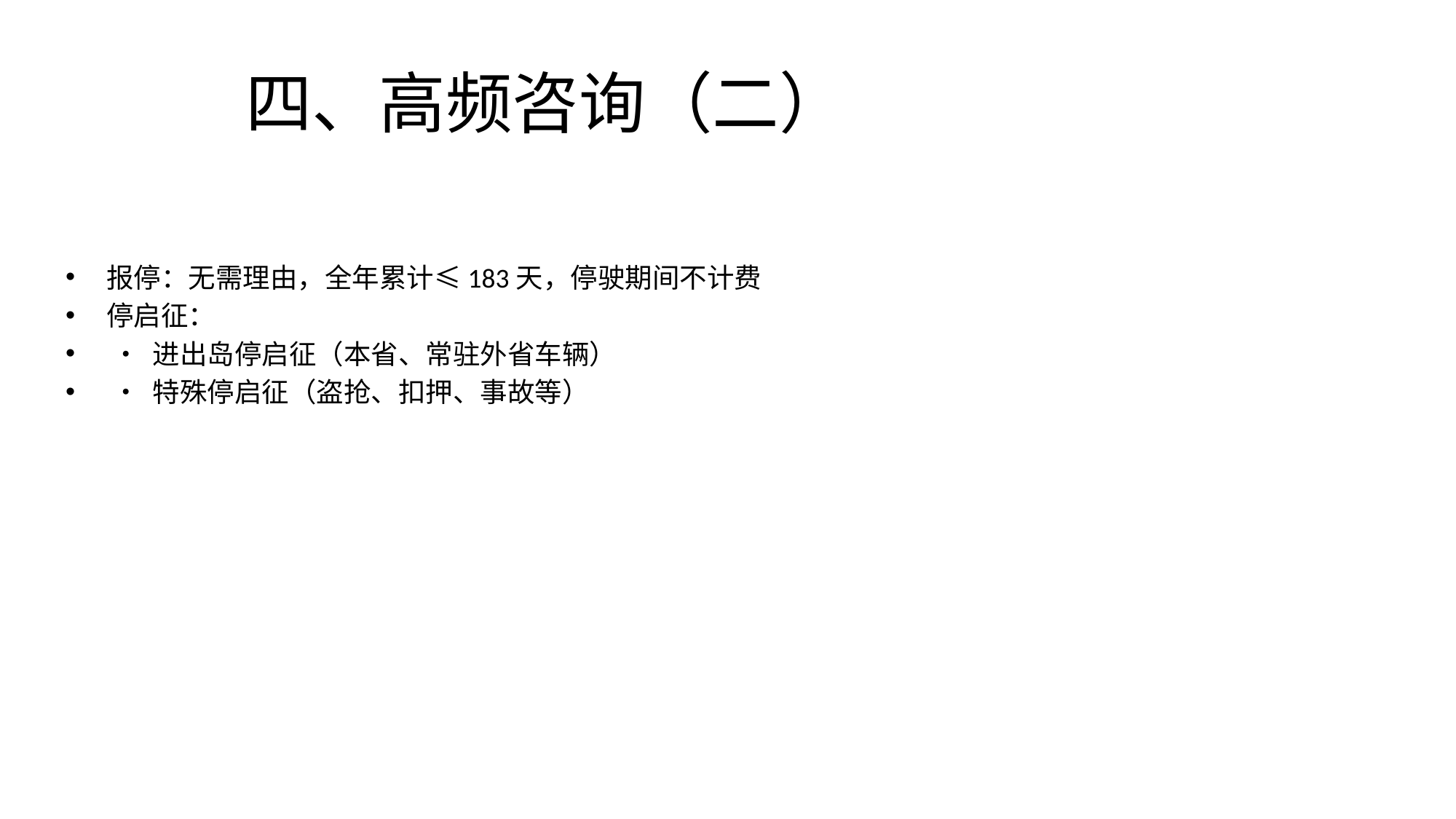

# 四、高频咨询（二）

报停：无需理由，全年累计≤183天，停驶期间不计费
停启征：
 • 进出岛停启征（本省、常驻外省车辆）
 • 特殊停启征（盗抢、扣押、事故等）